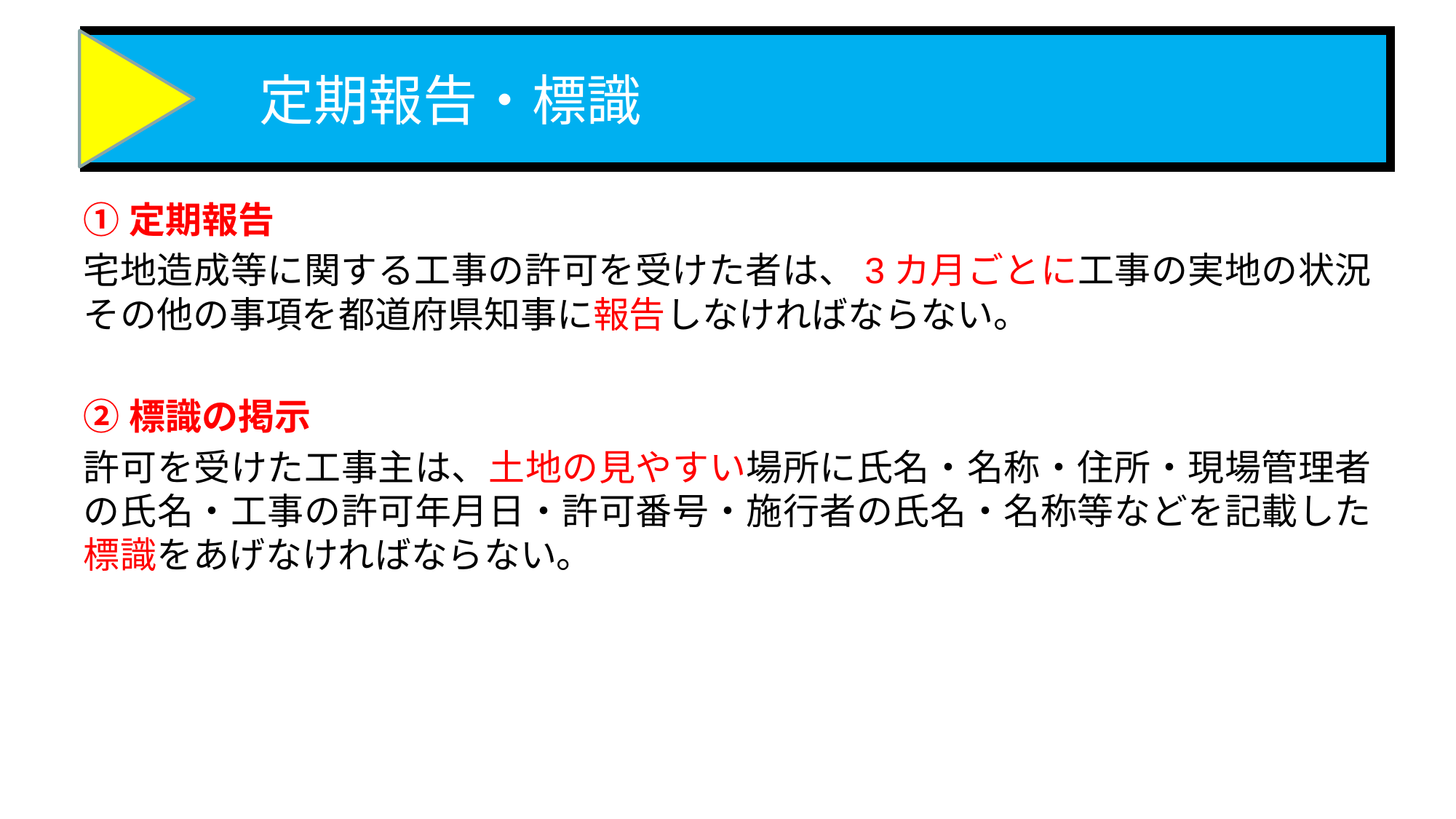

# 定期報告・標識

①定期報告
宅地造成等に関する工事の許可を受けた者は、3カ月ごとに工事の実地の状況その他の事項を都道府県知事に報告しなければならない。

②標識の掲示
許可を受けた工事主は、土地の見やすい場所に氏名・名称・住所・現場管理者の氏名・工事の許可年月日・許可番号・施行者の氏名・名称等などを記載した標識をあげなければならない。